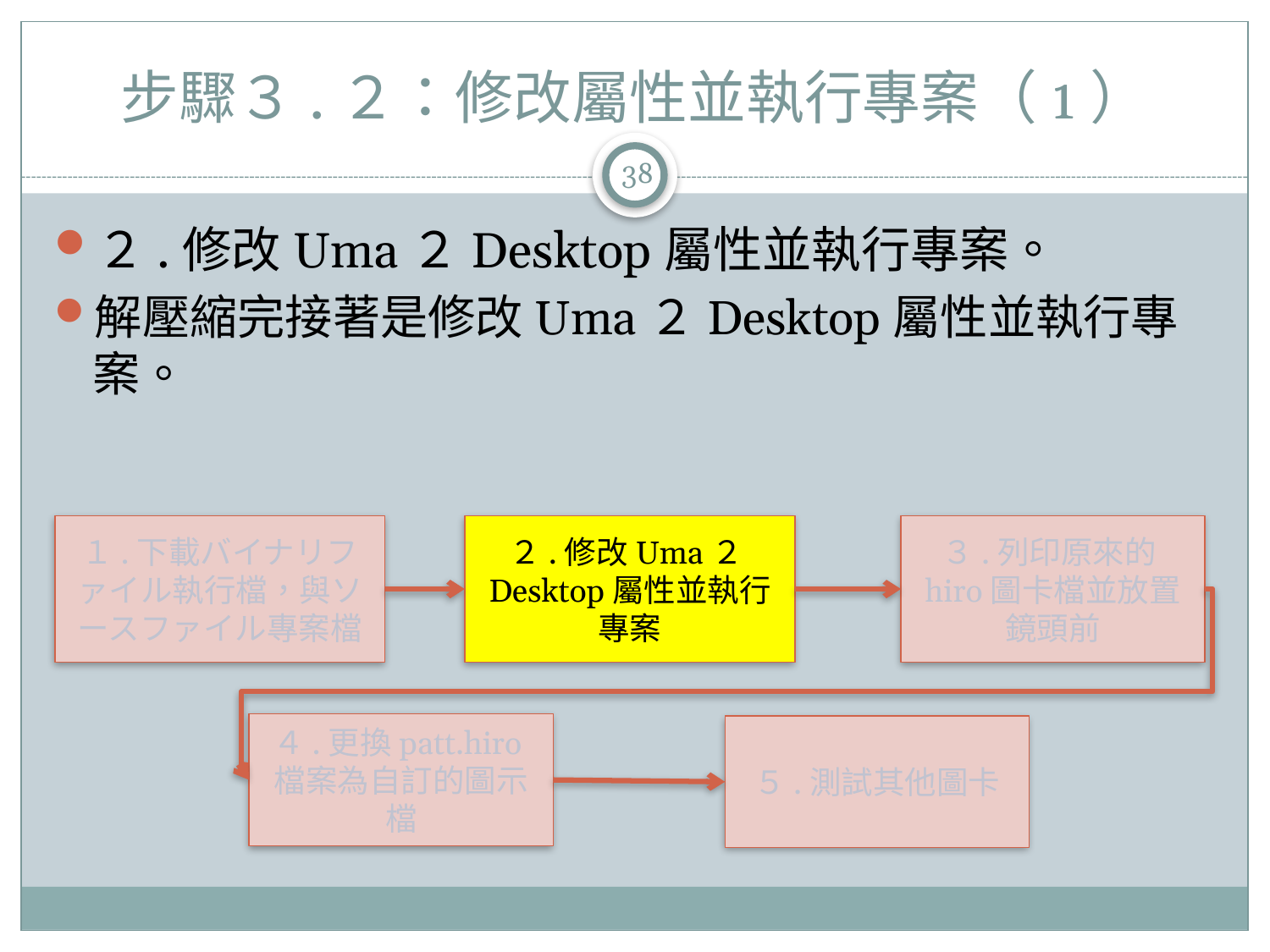

# 步驟３.２：修改屬性並執行專案（1）
38
２.修改Uma２Desktop屬性並執行專案。
解壓縮完接著是修改Uma２Desktop屬性並執行專案。

１.下載バイナリファイル執行檔，與ソースファイル專案檔
２.修改Uma２Desktop屬性並執行專案
３.列印原來的hiro圖卡檔並放置鏡頭前
４.更換patt.hiro檔案為自訂的圖示檔
５.測試其他圖卡